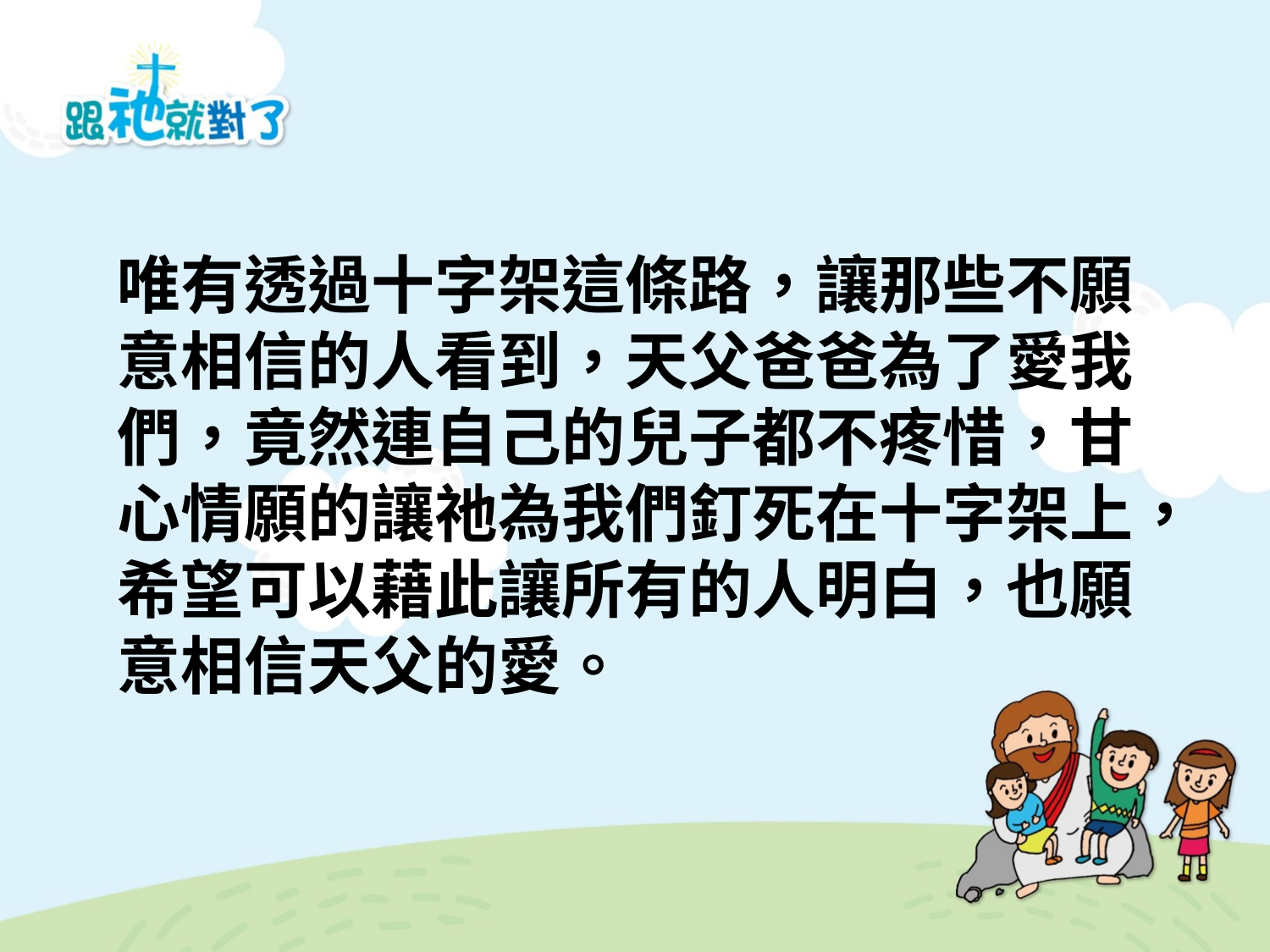

唯有透過十字架這條路，讓那些不願意相信的人看到，天父爸爸為了愛我們，竟然連自己的兒子都不疼惜，甘心情願的讓祂為我們釘死在十字架上，希望可以藉此讓所有的人明白，也願意相信天父的愛。